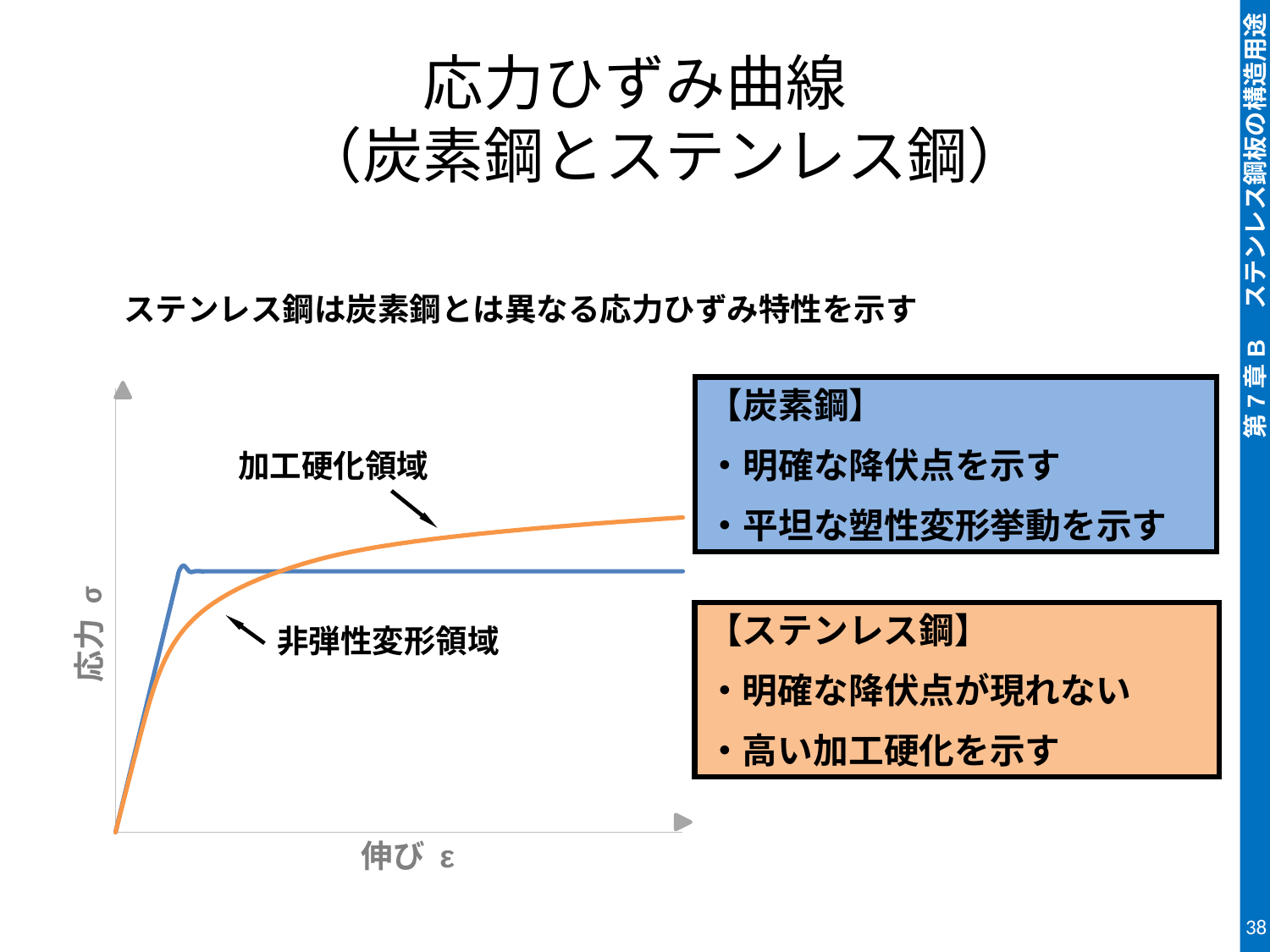

# 応力ひずみ曲線 　（炭素鋼とステンレス鋼）
ステンレス鋼は炭素鋼とは異なる応力ひずみ特性を示す
【炭素鋼】
・明確な降伏点を示す
・平坦な塑性変形挙動を示す

### Chart

| Category |  |  |
|---|---|---|
加工硬化領域

【ステンレス鋼】
・明確な降伏点が現れない
・高い加工硬化を示す
応力 σ

非弾性変形領域

伸び ε
38